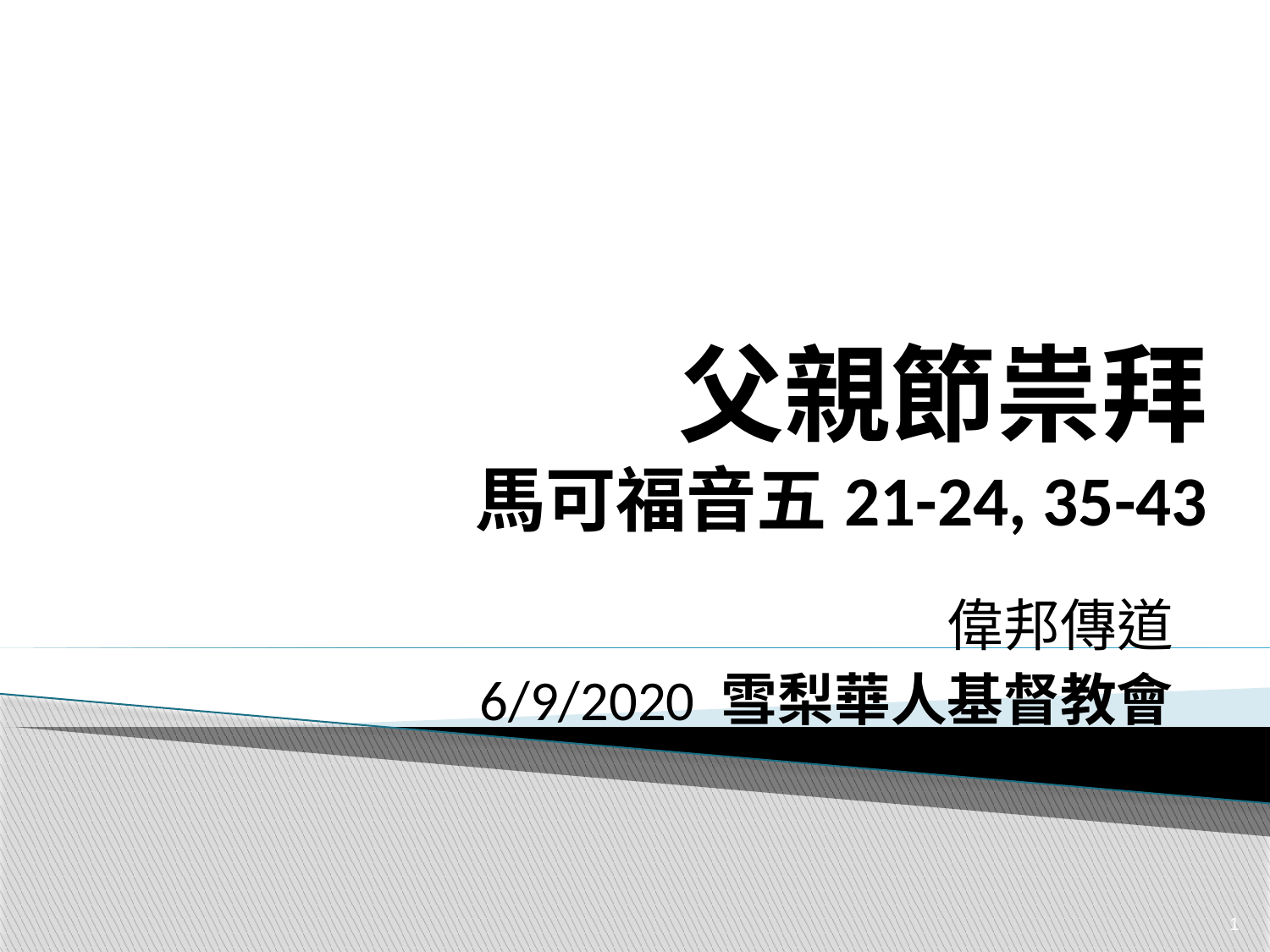

# 父親節祟拜 馬可福音五21-24, 35-43

偉邦傳道
6/9/2020 雪梨華人基督教會
1